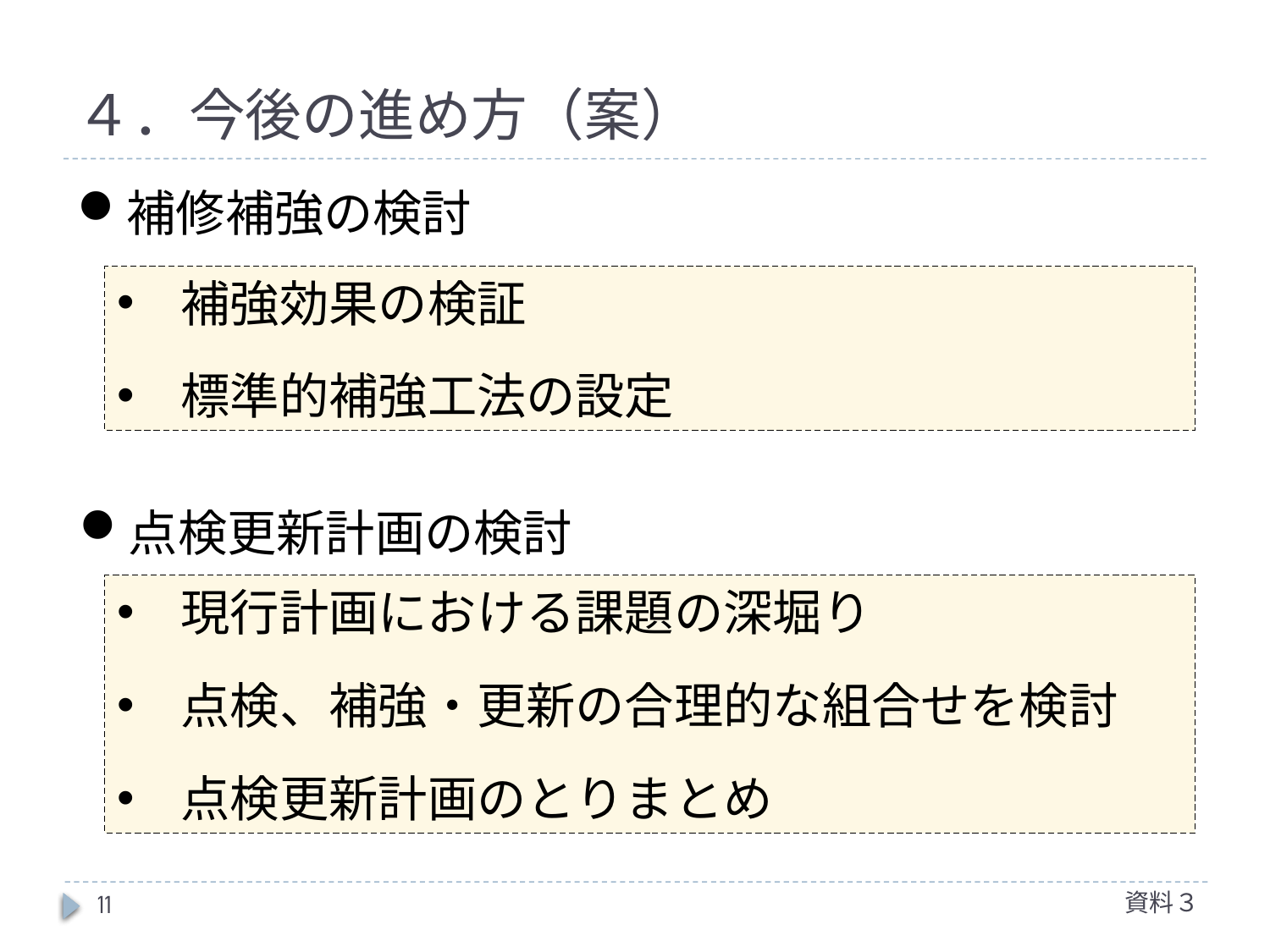

# ４．今後の進め方（案）
補修補強の検討
補強効果の検証

標準的補強工法の設定
点検更新計画の検討
現行計画における課題の深堀り

点検、補強・更新の合理的な組合せを検討

点検更新計画のとりまとめ
資料３
11